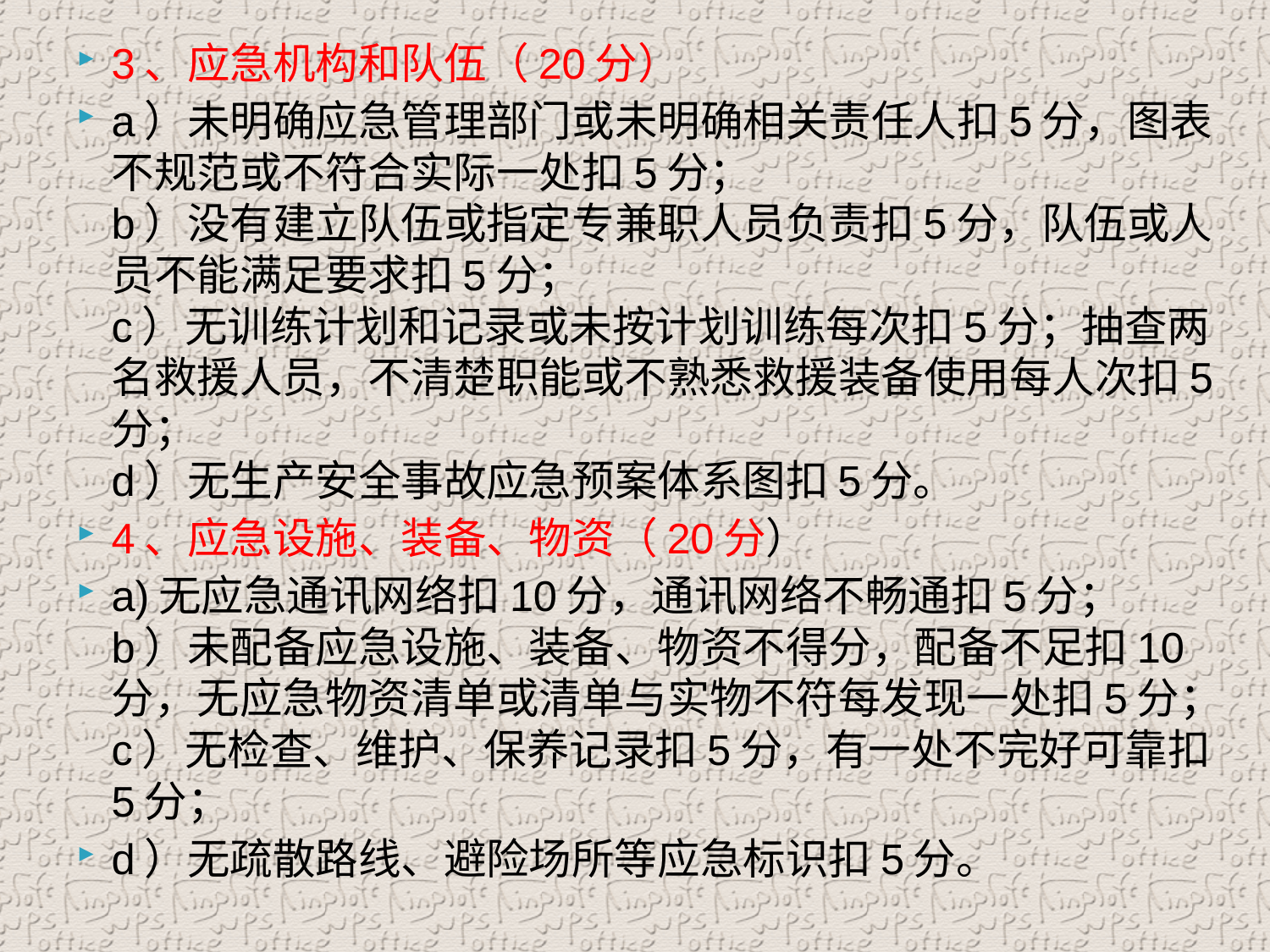

3、应急机构和队伍（20分）
a）未明确应急管理部门或未明确相关责任人扣5分，图表不规范或不符合实际一处扣5分；
b）没有建立队伍或指定专兼职人员负责扣5分，队伍或人员不能满足要求扣5分；
c）无训练计划和记录或未按计划训练每次扣5分；抽查两名救援人员，不清楚职能或不熟悉救援装备使用每人次扣5分；
d）无生产安全事故应急预案体系图扣5分。
4、应急设施、装备、物资（20分）
a)无应急通讯网络扣10分，通讯网络不畅通扣5分；
b）未配备应急设施、装备、物资不得分，配备不足扣10分，无应急物资清单或清单与实物不符每发现一处扣5分；
c）无检查、维护、保养记录扣5分，有一处不完好可靠扣5分；
d）无疏散路线、避险场所等应急标识扣5分。